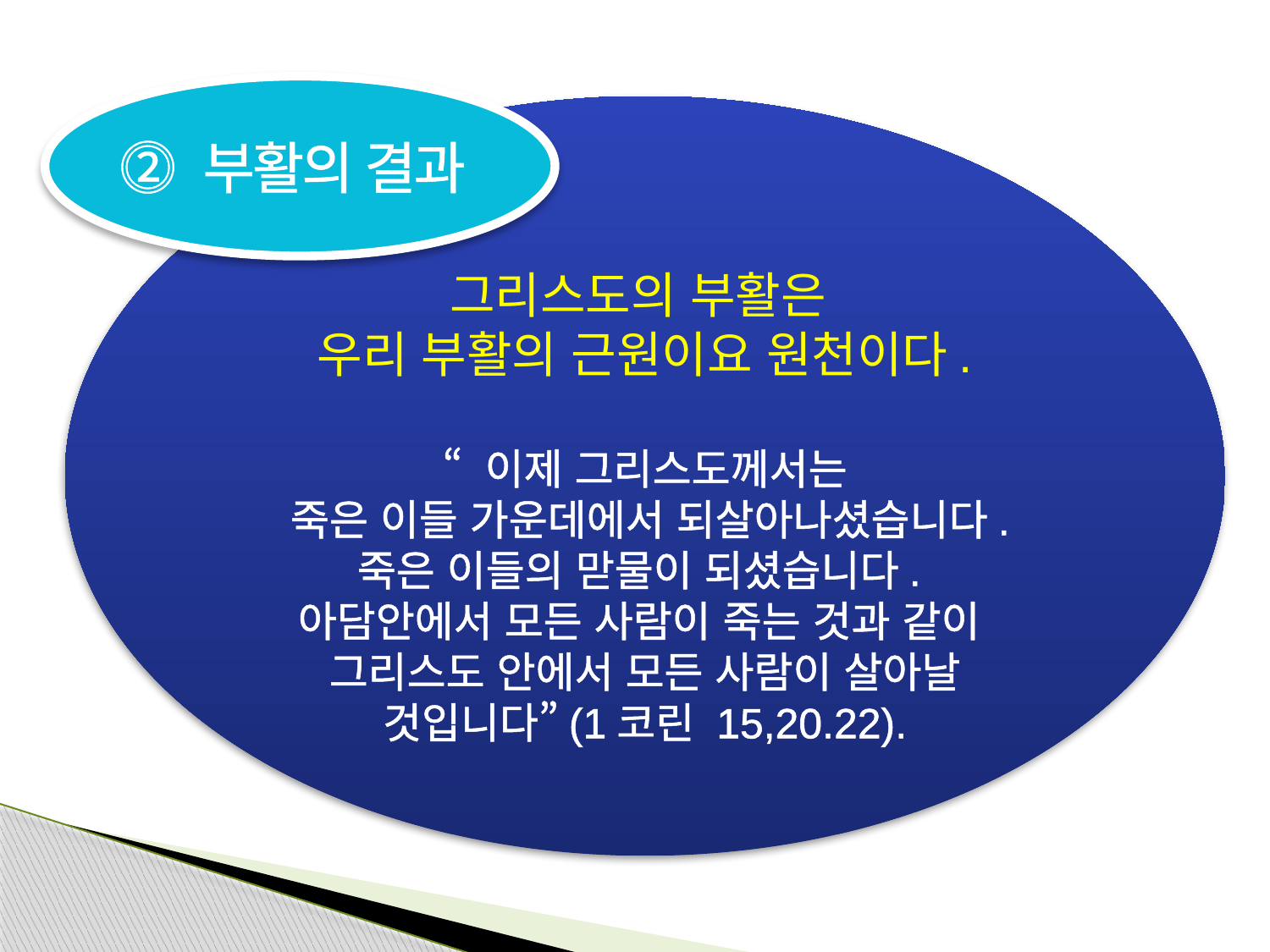

⓶ 부활의 결과

그리스도의 부활은
우리 부활의 근원이요 원천이다.

“ 이제 그리스도께서는
 죽은 이들 가운데에서 되살아나셨습니다.
죽은 이들의 맏물이 되셨습니다.
아담안에서 모든 사람이 죽는 것과 같이
그리스도 안에서 모든 사람이 살아날 것입니다”(1코린 15,20.22).